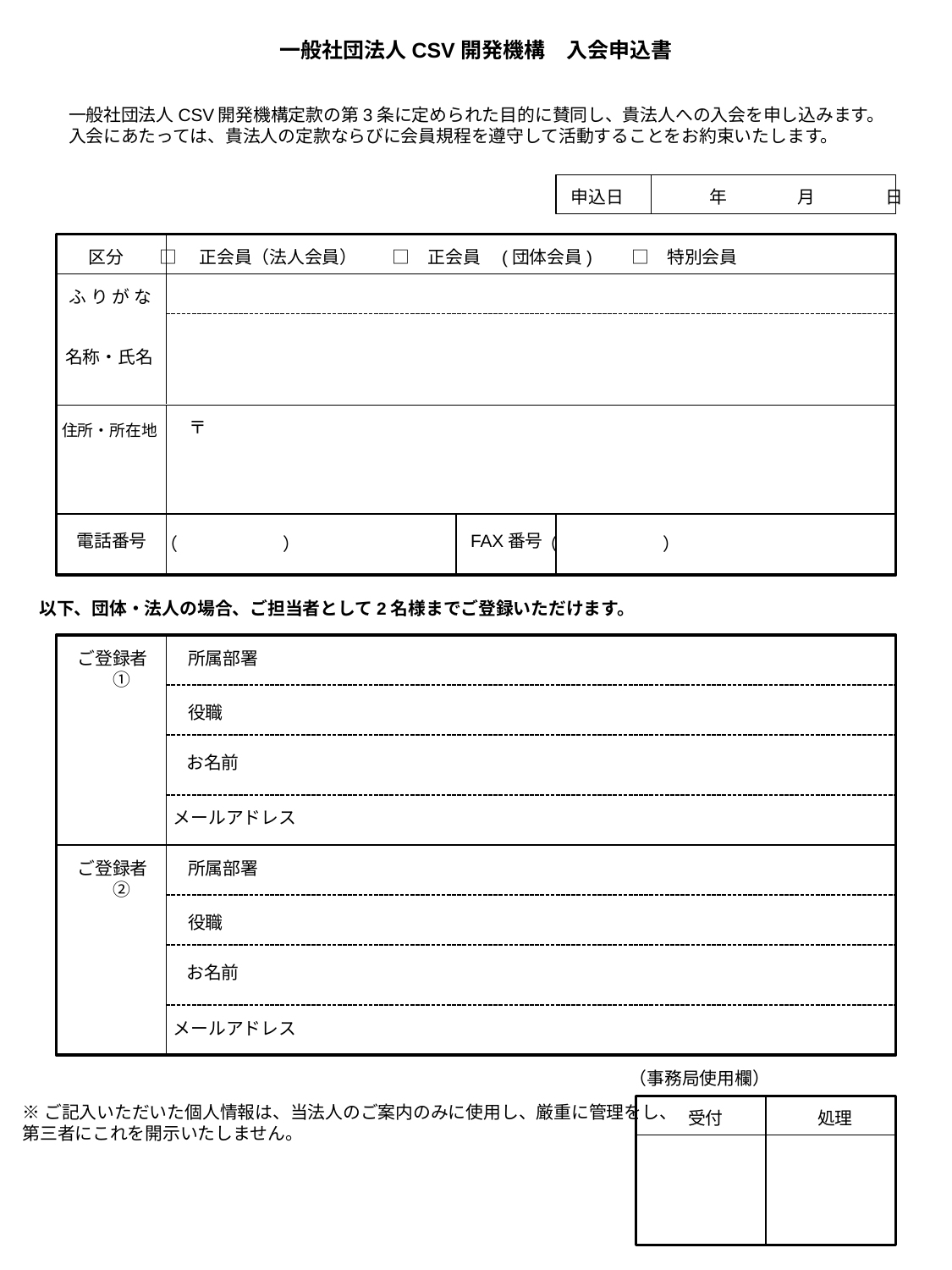

一般社団法人CSV開発機構　入会申込書

一般社団法人CSV開発機構定款の第3条に定められた目的に賛同し、貴法人への入会を申し込みます。
入会にあたっては、貴法人の定款ならびに会員規程を遵守して活動することをお約束いたします。

申込日
     年　　　　月　　　　日

　区分
□　正会員（法人会員）　　□　正会員　(団体会員)　　□　特別会員
ふ り が な
名称・氏名
〒
住所・所在地
電話番号
FAX番号
（　　　　　　）
（　　　　　　）
以下、団体・法人の場合、ご担当者として2名様までご登録いただけます。

ご登録者
　　①
所属部署
役職
お名前
メールアドレス
ご登録者
　　②
所属部署
役職
お名前
メールアドレス
（事務局使用欄）
※ご記入いただいた個人情報は、当法人のご案内のみに使用し、厳重に管理をし、
第三者にこれを開示いたしません。

受付
処理